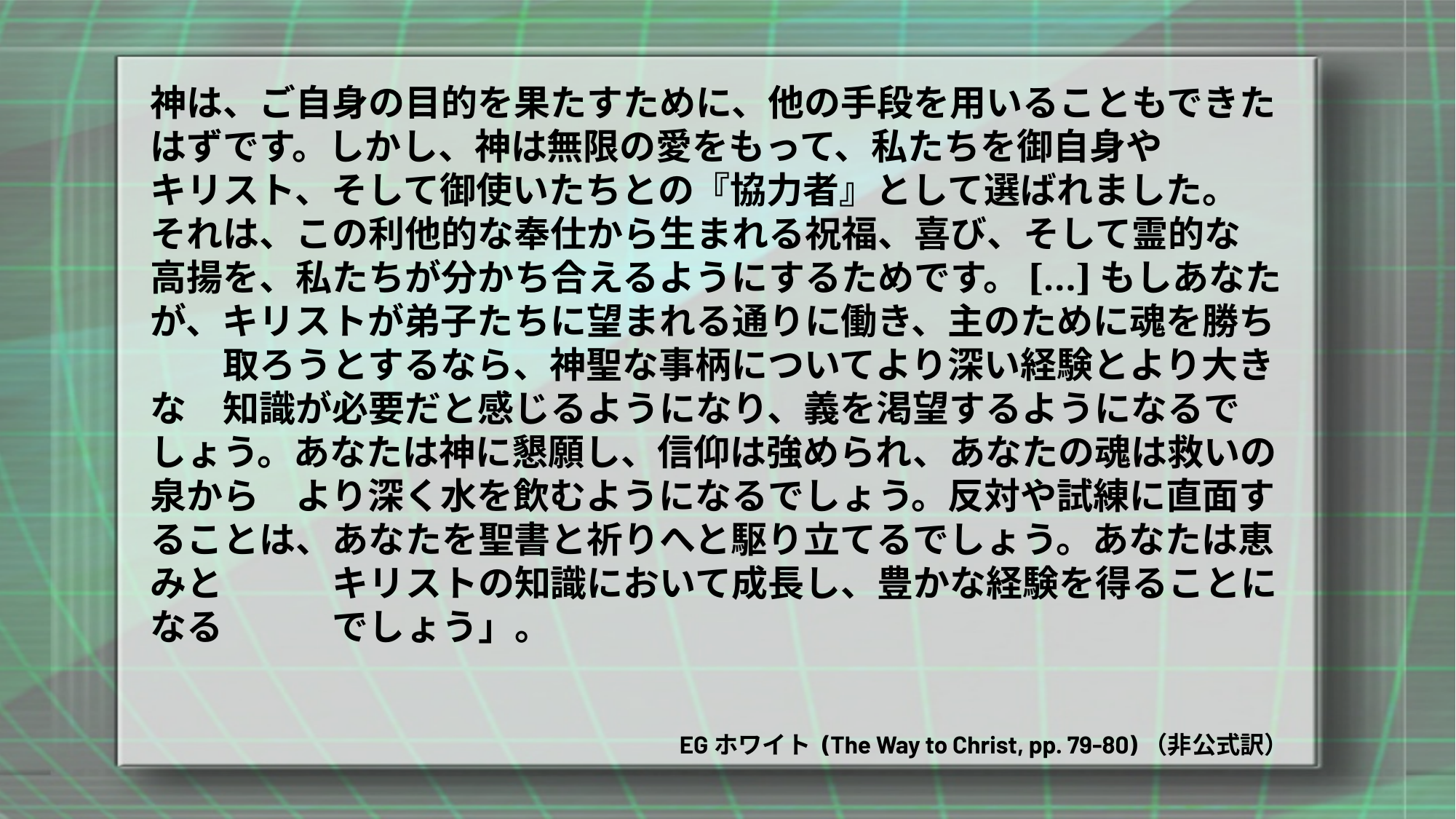

神は、ご自身の目的を果たすために、他の手段を用いることもできたはずです。しかし、神は無限の愛をもって、私たちを御自身や　　　キリスト、そして御使いたちとの『協力者』として選ばれました。　それは、この利他的な奉仕から生まれる祝福、喜び、そして霊的な　高揚を、私たちが分かち合えるようにするためです。[…]もしあなたが、キリストが弟子たちに望まれる通りに働き、主のために魂を勝ち　　取ろうとするなら、神聖な事柄についてより深い経験とより大きな　知識が必要だと感じるようになり、義を渇望するようになるでしょう。あなたは神に懇願し、信仰は強められ、あなたの魂は救いの泉から　より深く水を飲むようになるでしょう。反対や試練に直面することは、あなたを聖書と祈りへと駆り立てるでしょう。あなたは恵みと　　　キリストの知識において成長し、豊かな経験を得ることになる　　　でしょう」。
EGホワイト (The Way to Christ, pp. 79-80)（非公式訳）